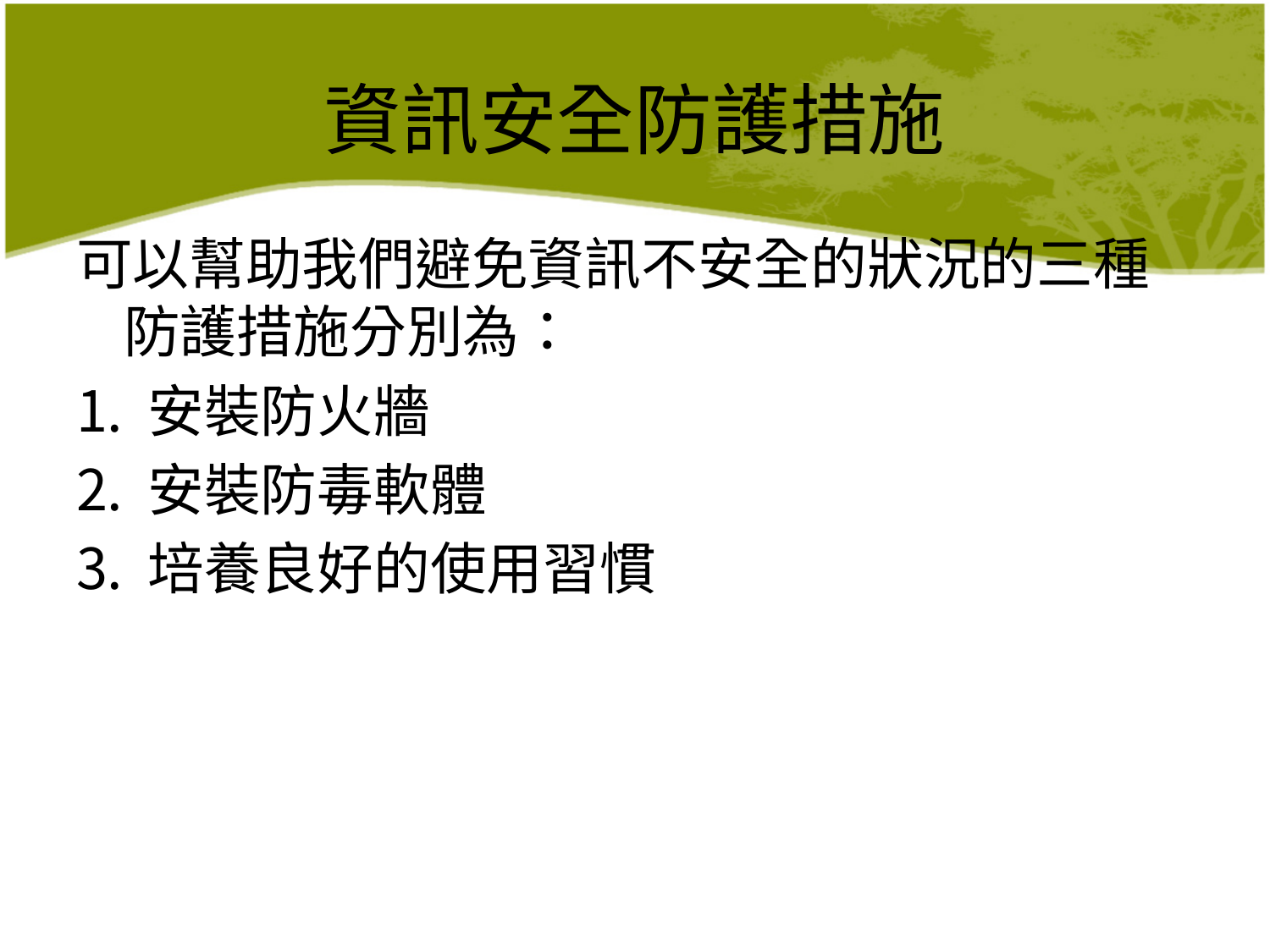

# 資訊安全防護措施
可以幫助我們避免資訊不安全的狀況的三種防護措施分別為：
安裝防火牆
安裝防毒軟體
培養良好的使用習慣